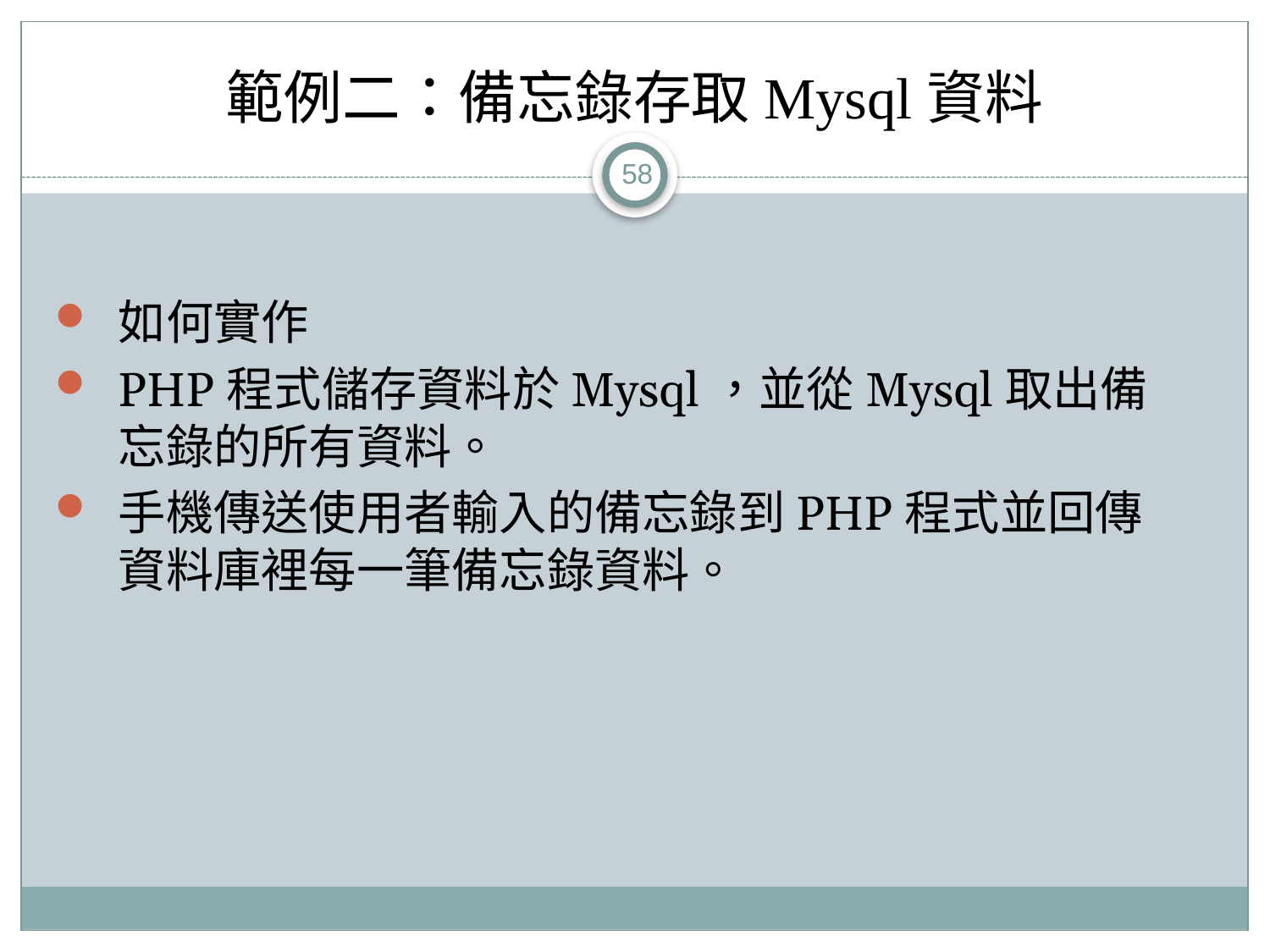

# 範例二：備忘錄存取Mysql資料
58
如何實作
PHP程式儲存資料於Mysql，並從Mysql取出備忘錄的所有資料。
手機傳送使用者輸入的備忘錄到PHP程式並回傳資料庫裡每一筆備忘錄資料。